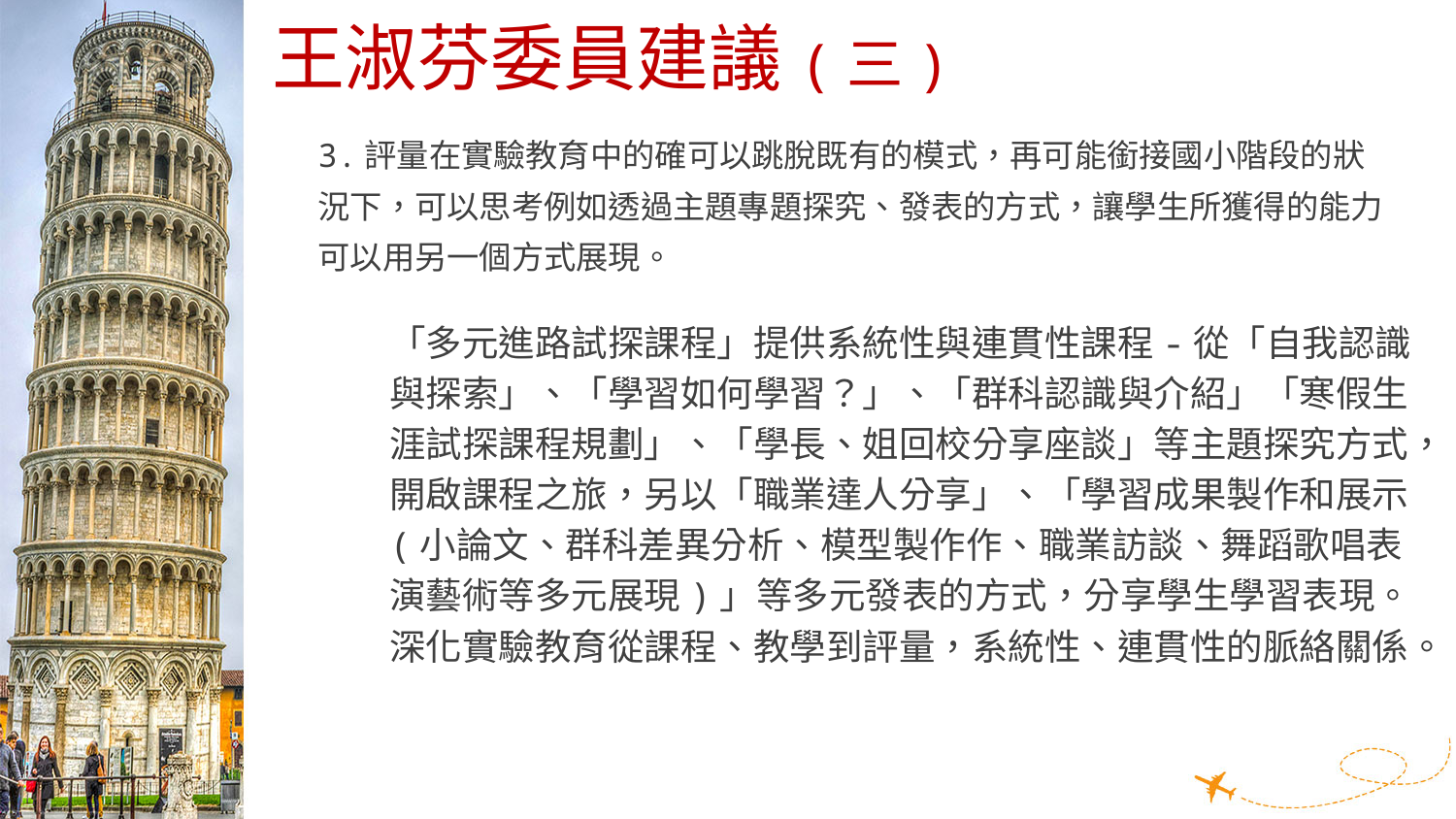

# 王淑芬委員建議(三)

3.評量在實驗教育中的確可以跳脫既有的模式，再可能銜接國小階段的狀況下，可以思考例如透過主題專題探究、發表的方式，讓學生所獲得的能力可以用另一個方式展現。
「多元進路試探課程」提供系統性與連貫性課程-從「自我認識與探索」、「學習如何學習？」、「群科認識與介紹」「寒假生涯試探課程規劃」、「學長、姐回校分享座談」等主題探究方式，開啟課程之旅，另以「職業達人分享」、「學習成果製作和展示(小論文、群科差異分析、模型製作作、職業訪談、舞蹈歌唱表演藝術等多元展現)」等多元發表的方式，分享學生學習表現。深化實驗教育從課程、教學到評量，系統性、連貫性的脈絡關係。